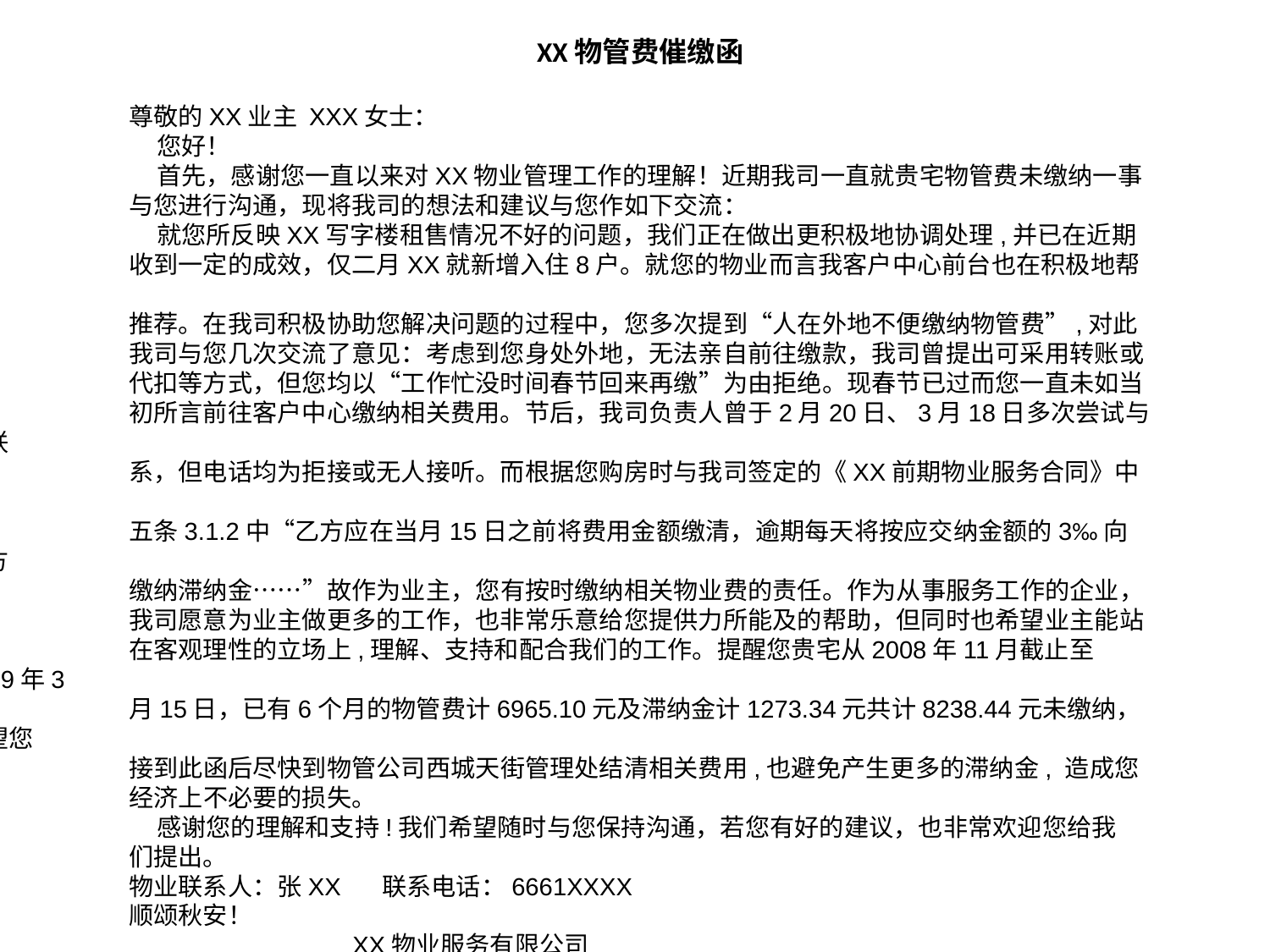

XX物管费催缴函

尊敬的XX业主 XXX女士：
    您好！
    首先，感谢您一直以来对XX物业管理工作的理解！近期我司一直就贵宅物管费未缴纳一事
与您进行沟通，现将我司的想法和建议与您作如下交流：
    就您所反映XX写字楼租售情况不好的问题，我们正在做出更积极地协调处理,并已在近期
收到一定的成效，仅二月XX就新增入住8户。就您的物业而言我客户中心前台也在积极地帮您
推荐。在我司积极协助您解决问题的过程中，您多次提到“人在外地不便缴纳物管费”,对此
我司与您几次交流了意见：考虑到您身处外地，无法亲自前往缴款，我司曾提出可采用转账或
代扣等方式，但您均以“工作忙没时间春节回来再缴”为由拒绝。现春节已过而您一直未如当
初所言前往客户中心缴纳相关费用。节后，我司负责人曾于2月20日、3月18日多次尝试与您联
系，但电话均为拒接或无人接听。而根据您购房时与我司签定的《XX前期物业服务合同》中第
五条3.1.2中“乙方应在当月15日之前将费用金额缴清，逾期每天将按应交纳金额的3‰向甲方
缴纳滞纳金……”故作为业主，您有按时缴纳相关物业费的责任。作为从事服务工作的企业，
我司愿意为业主做更多的工作，也非常乐意给您提供力所能及的帮助，但同时也希望业主能站
在客观理性的立场上,理解、支持和配合我们的工作。提醒您贵宅从2008年11月截止至2009年3
月15日，已有6个月的物管费计6965.10元及滞纳金计1273.34元共计8238.44元未缴纳，希望您
接到此函后尽快到物管公司西城天街管理处结清相关费用,也避免产生更多的滞纳金, 造成您
经济上不必要的损失。
    感谢您的理解和支持!我们希望随时与您保持沟通，若您有好的建议，也非常欢迎您给我
们提出。
物业联系人：张XX     联系电话：6661XXXX
顺颂秋安！
                                XX物业服务有限公司
2009年03月18日